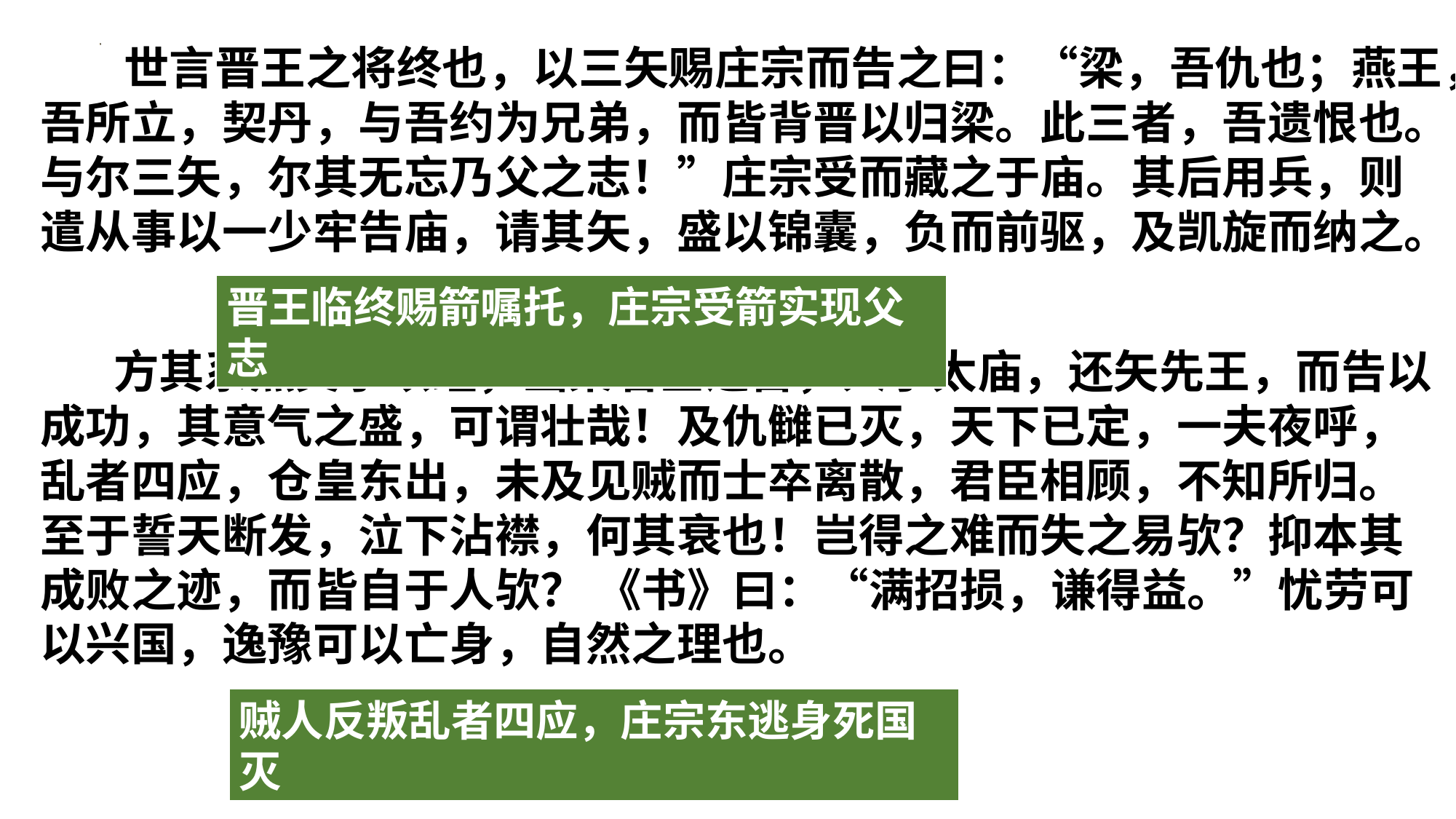

世言晋王之将终也，以三矢赐庄宗而告之曰：“梁，吾仇也；燕王，吾所立，契丹，与吾约为兄弟，而皆背晋以归梁。此三者，吾遗恨也。与尔三矢，尔其无忘乃父之志！”庄宗受而藏之于庙。其后用兵，则遣从事以一少牢告庙，请其矢，盛以锦囊，负而前驱，及凯旋而纳之。

      方其系燕父子以组，函梁君臣之首，入于太庙，还矢先王，而告以成功，其意气之盛，可谓壮哉！及仇雠已灭，天下已定，一夫夜呼，乱者四应，仓皇东出，未及见贼而士卒离散，君臣相顾，不知所归。至于誓天断发，泣下沾襟，何其衰也！岂得之难而失之易欤？抑本其成败之迹，而皆自于人欤？ 《书》曰：“满招损，谦得益。”忧劳可以兴国，逸豫可以亡身，自然之理也。

晋王临终赐箭嘱托，庄宗受箭实现父志
贼人反叛乱者四应，庄宗东逃身死国灭